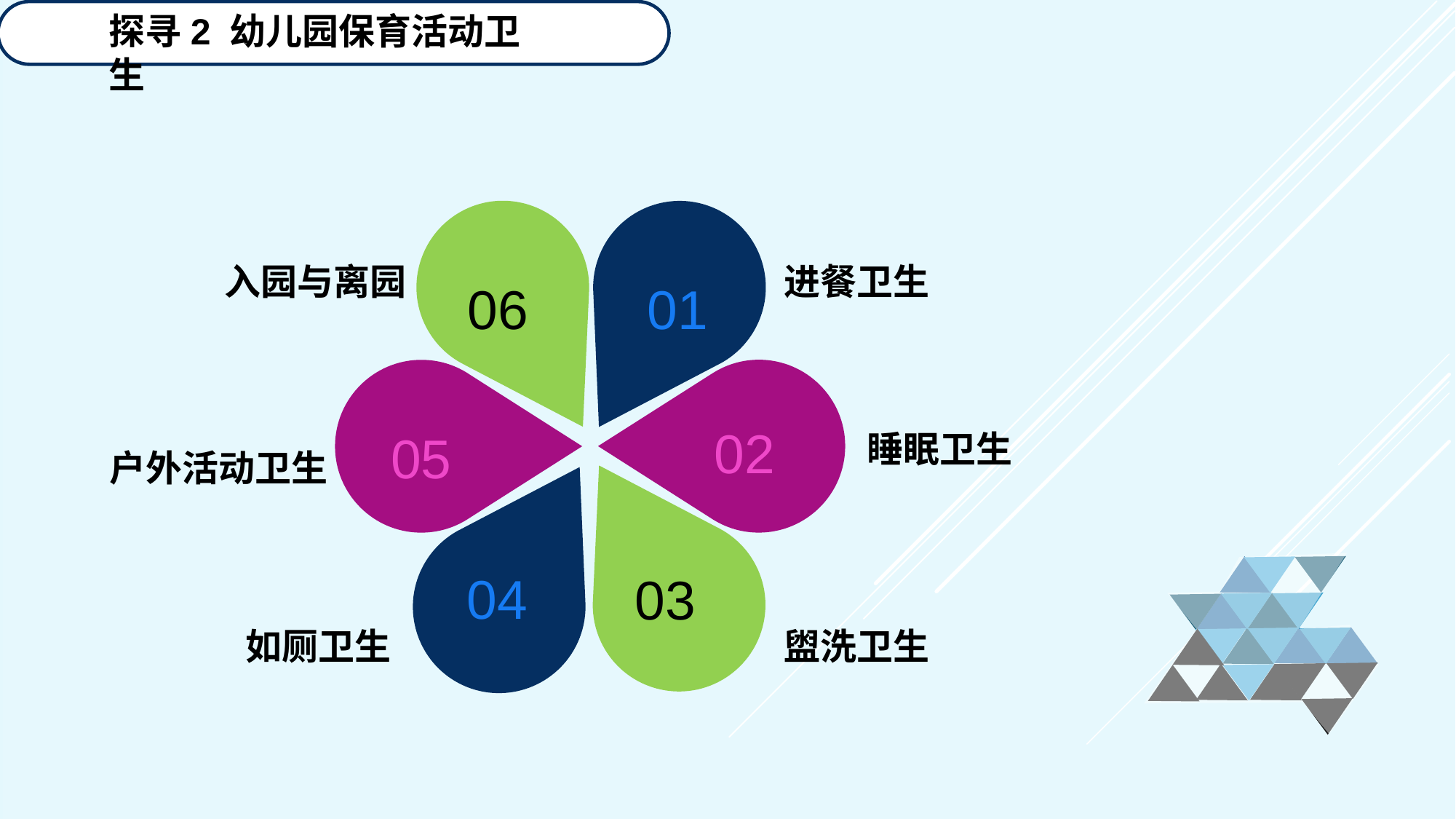

探寻2 幼儿园保育活动卫生

入园与离园
进餐卫生
06
01

02
05
睡眠卫生
户外活动卫生

04
03
如厕卫生
盥洗卫生
延迟符